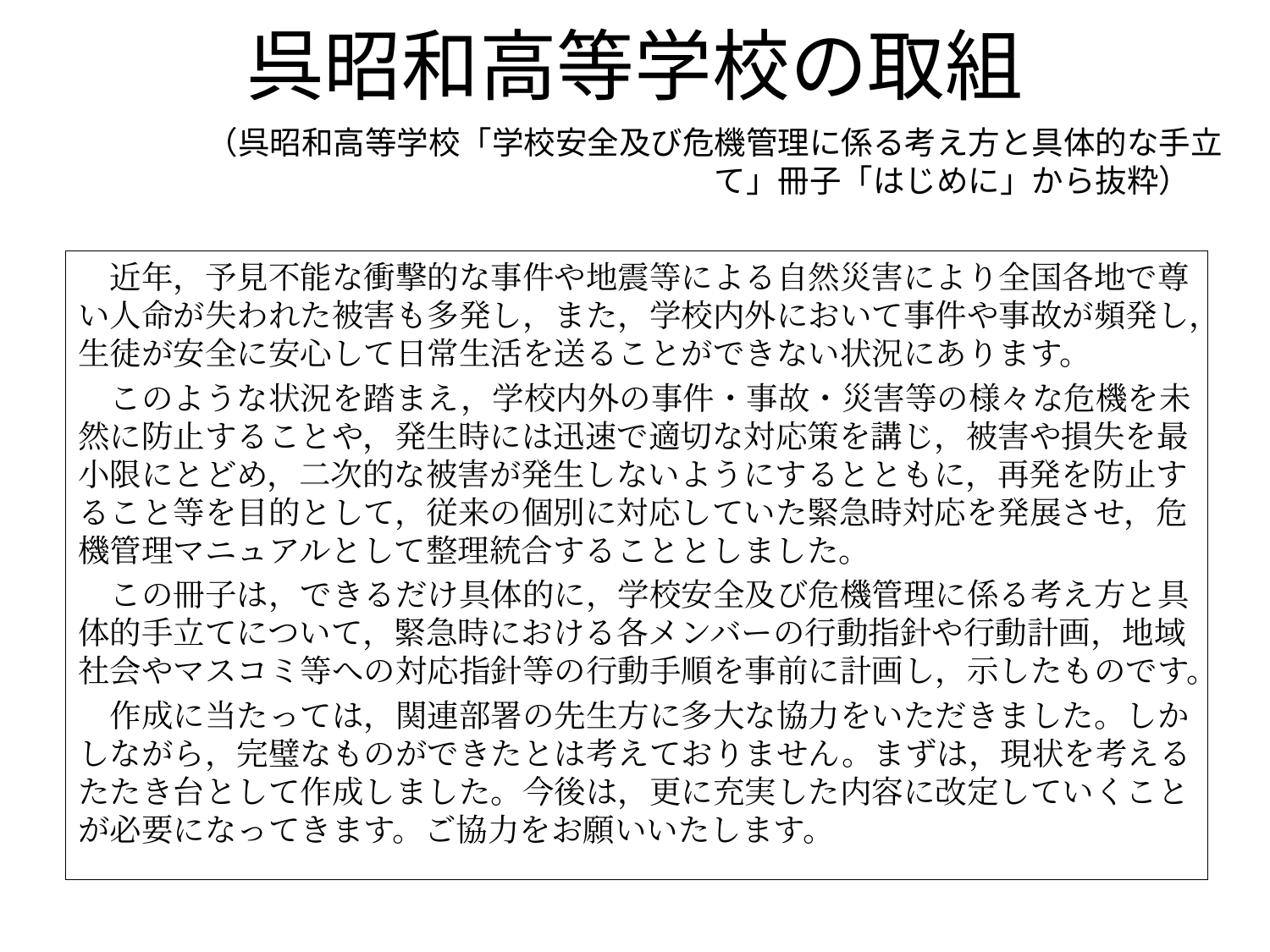

呉昭和高等学校の取組
　　　　（呉昭和高等学校「学校安全及び危機管理に係る考え方と具体的な手立て」冊子「はじめに」から抜粋）

　近年，予見不能な衝撃的な事件や地震等による自然災害により全国各地で尊い人命が失われた被害も多発し，また，学校内外において事件や事故が頻発し，生徒が安全に安心して日常生活を送ることができない状況にあります。
　このような状況を踏まえ，学校内外の事件・事故・災害等の様々な危機を未然に防止することや，発生時には迅速で適切な対応策を講じ，被害や損失を最小限にとどめ，二次的な被害が発生しないようにするとともに，再発を防止すること等を目的として，従来の個別に対応していた緊急時対応を発展させ，危機管理マニュアルとして整理統合することとしました。
　この冊子は，できるだけ具体的に，学校安全及び危機管理に係る考え方と具体的手立てについて，緊急時における各メンバーの行動指針や行動計画，地域社会やマスコミ等への対応指針等の行動手順を事前に計画し，示したものです。
　作成に当たっては，関連部署の先生方に多大な協力をいただきました。しかしながら，完璧なものができたとは考えておりません。まずは，現状を考えるたたき台として作成しました。今後は，更に充実した内容に改定していくことが必要になってきます。ご協力をお願いいたします。